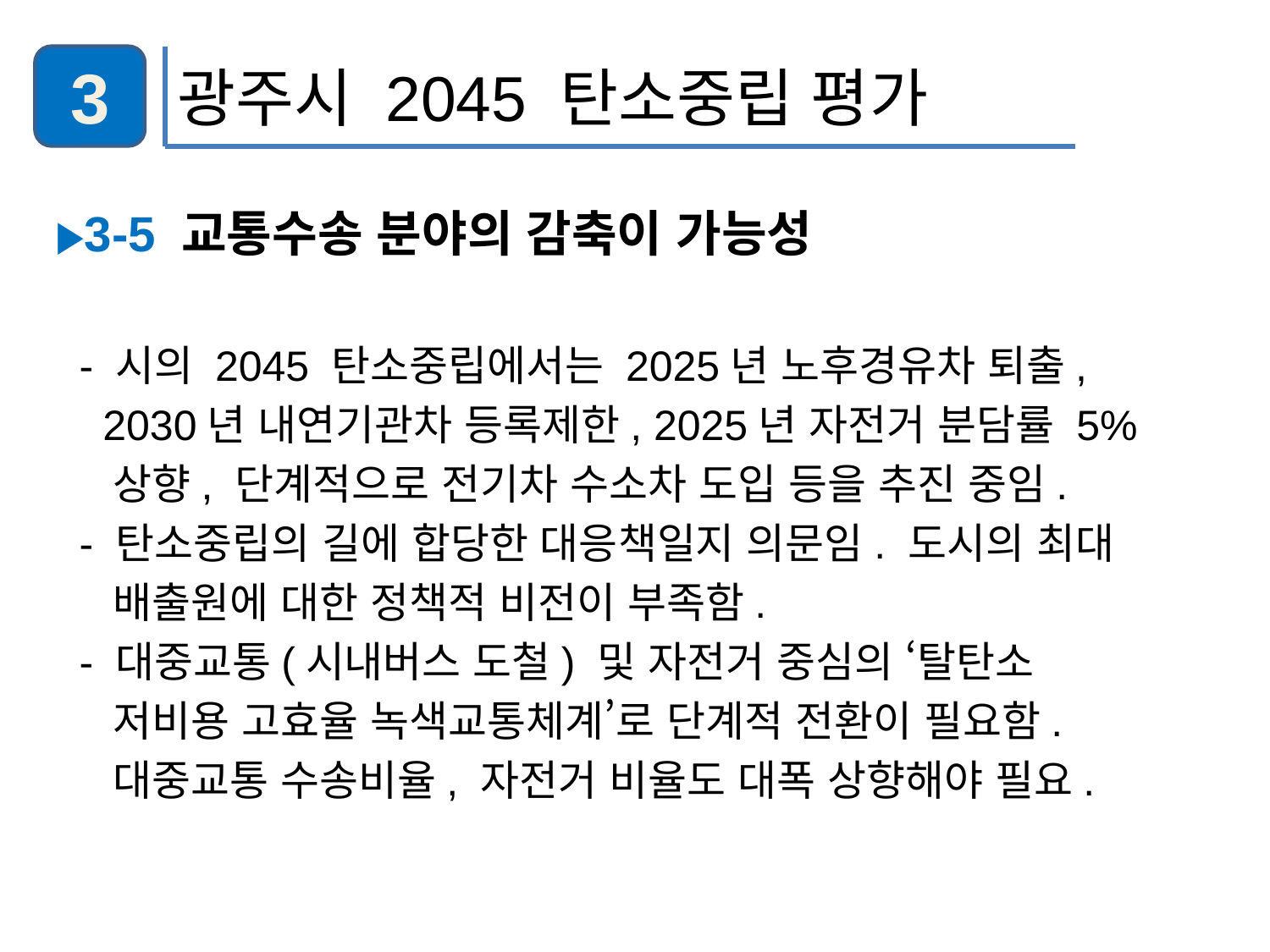

3
광주시 2045 탄소중립 평가
▶3-5 교통수송 분야의 감축이 가능성

  - 시의 2045 탄소중립에서는 2025년 노후경유차 퇴출,
    2030년 내연기관차 등록제한, 2025년 자전거 분담률 5%
    상향, 단계적으로 전기차 수소차 도입 등을 추진 중임.
  - 탄소중립의 길에 합당한 대응책일지 의문임. 도시의 최대
    배출원에 대한 정책적 비전이 부족함.
  - 대중교통(시내버스 도철) 및 자전거 중심의 ‘탈탄소
    저비용 고효율 녹색교통체계’로 단계적 전환이 필요함.
    대중교통 수송비율, 자전거 비율도 대폭 상향해야 필요.